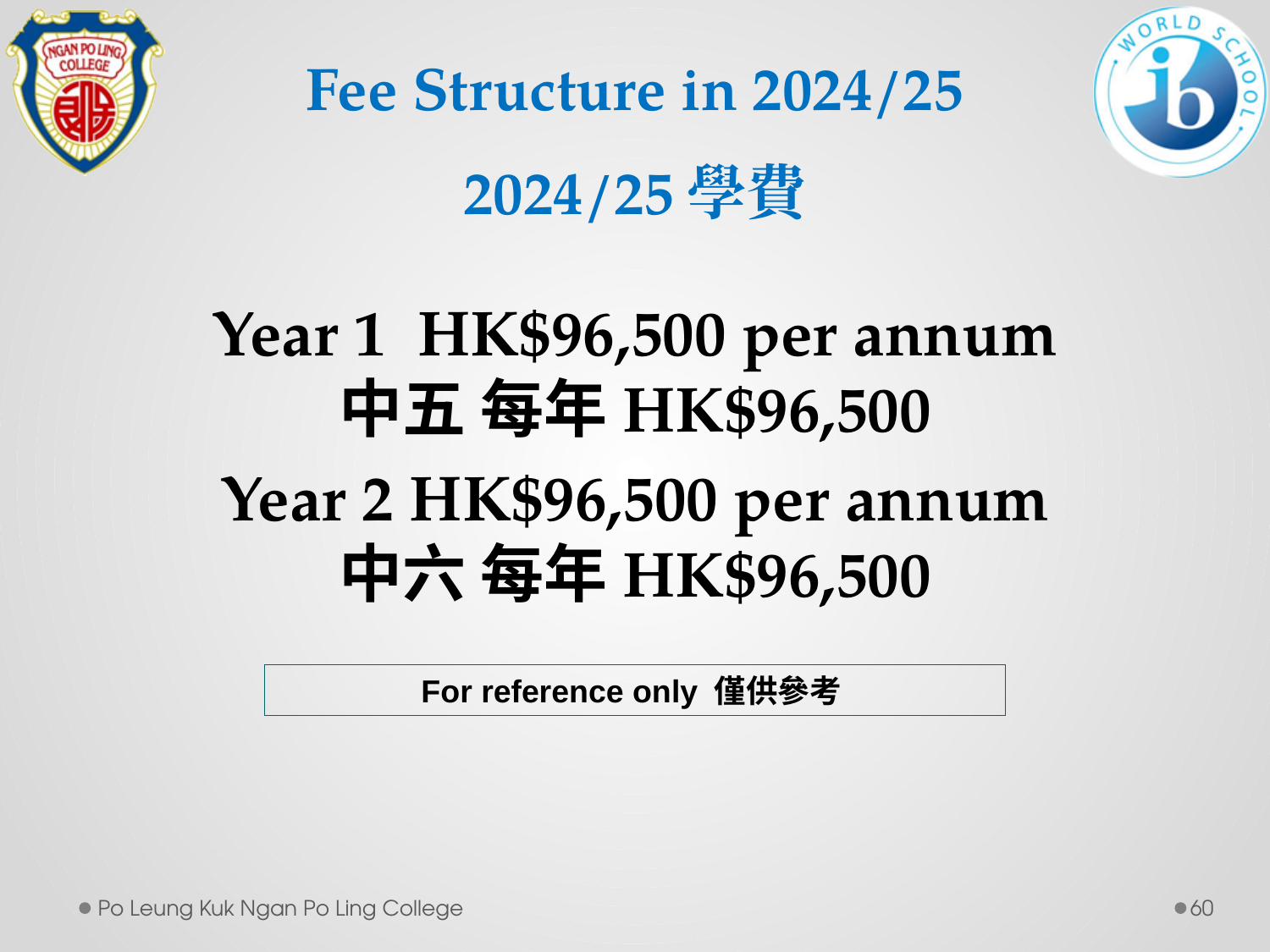

Fee Structure in 2024/25
2024/25學費
Year 1  HK$96,500 per annum
中五 每年HK$96,500
Year 2 HK$96,500 per annum
中六 每年HK$96,500
For reference only 僅供參考
Po Leung Kuk Ngan Po Ling College
60